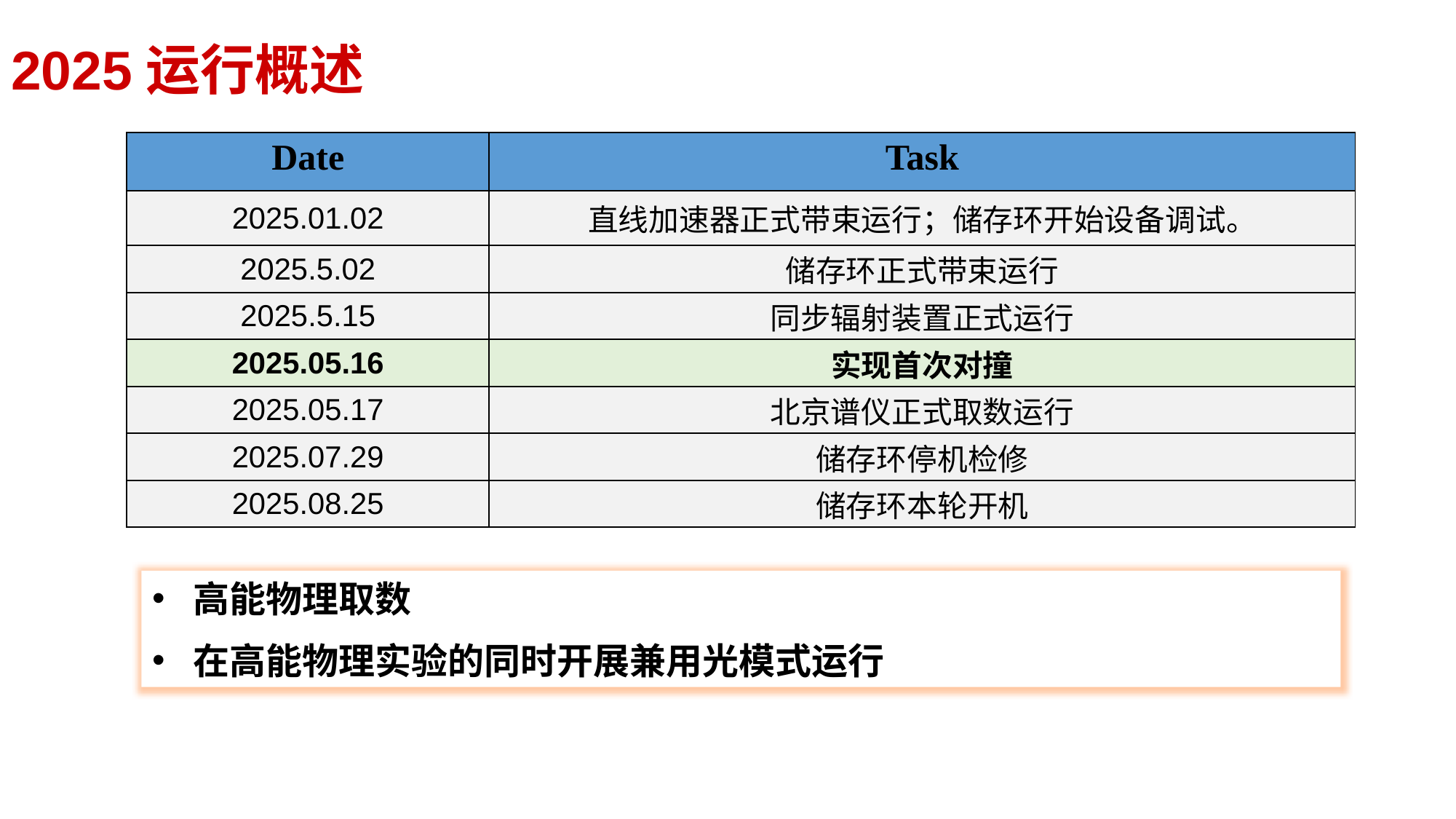

# 2025运行概述
| Date | Task |
| --- | --- |
| 2025.01.02 | 直线加速器正式带束运行；储存环开始设备调试。 |
| 2025.5.02 | 储存环正式带束运行 |
| 2025.5.15 | 同步辐射装置正式运行 |
| 2025.05.16 | 实现首次对撞 |
| 2025.05.17 | 北京谱仪正式取数运行 |
| 2025.07.29 | 储存环停机检修 |
| 2025.08.25 | 储存环本轮开机 |
高能物理取数
在高能物理实验的同时开展兼用光模式运行